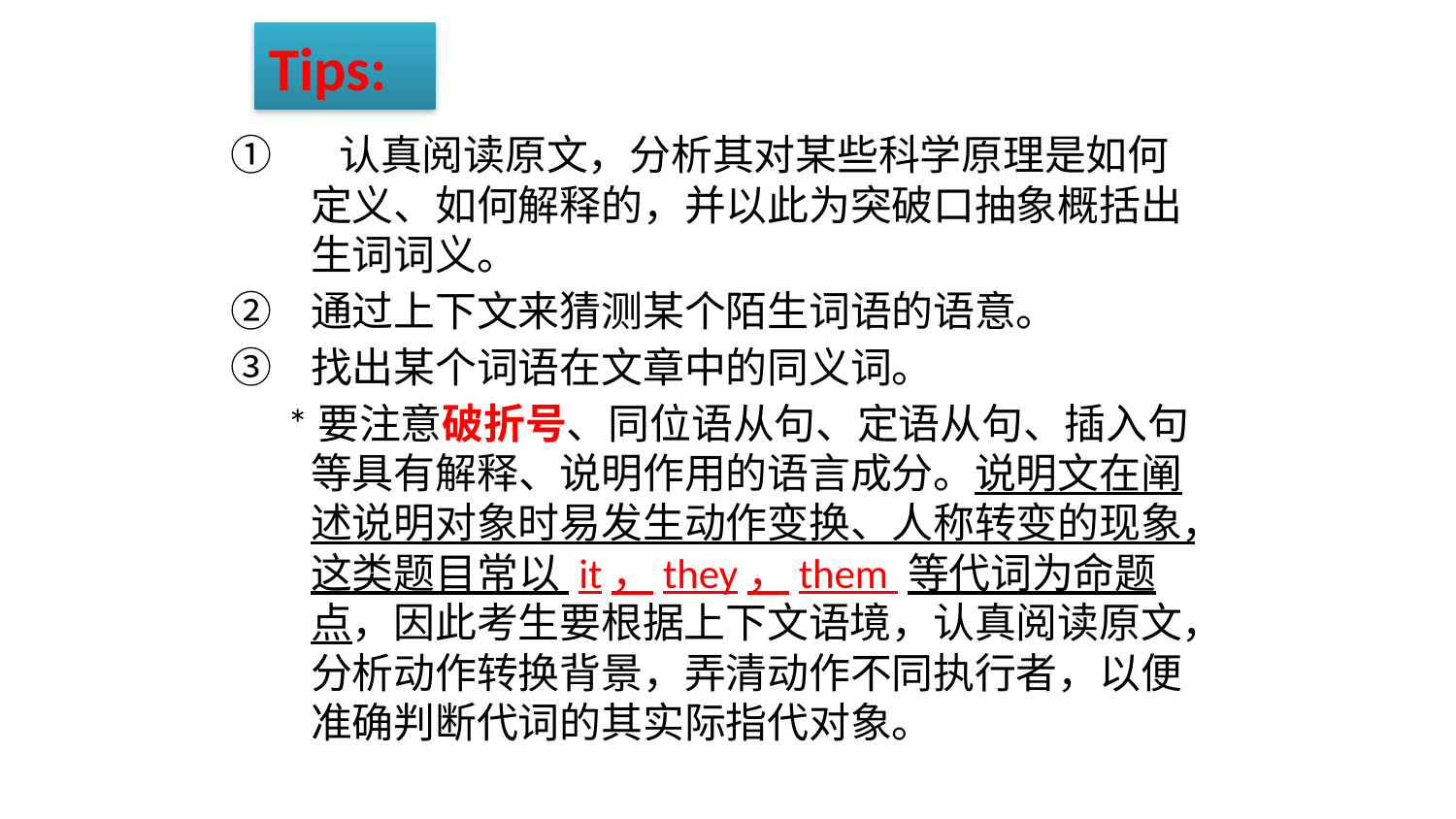

Tips:

  认真阅读原文，分析其对某些科学原理是如何定义、如何解释的，并以此为突破口抽象概括出生词词义。
通过上下文来猜测某个陌生词语的语意。
找出某个词语在文章中的同义词。
      *要注意破折号、同位语从句、定语从句、插入句等具有解释、说明作用的语言成分。说明文在阐述说明对象时易发生动作变换、人称转变的现象，这类题目常以 it，they，them 等代词为命题点，因此考生要根据上下文语境，认真阅读原文，分析动作转换背景，弄清动作不同执行者，以便准确判断代词的其实际指代对象。